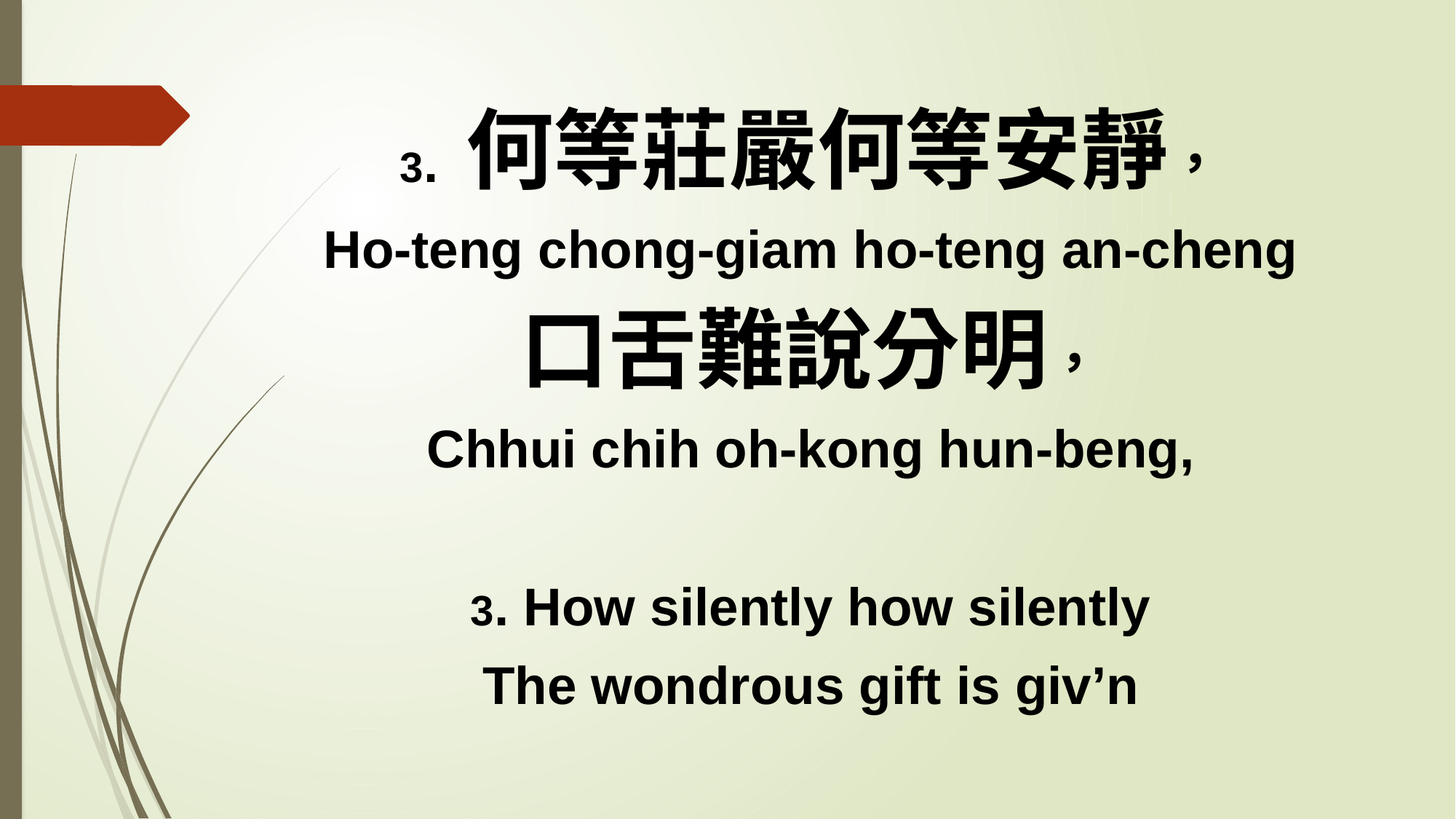

3. 何等莊嚴何等安靜，
Ho-teng chong-giam ho-teng an-cheng
口舌難說分明，
Chhui chih oh-kong hun-beng,

3. How silently how silently
The wondrous gift is giv’n